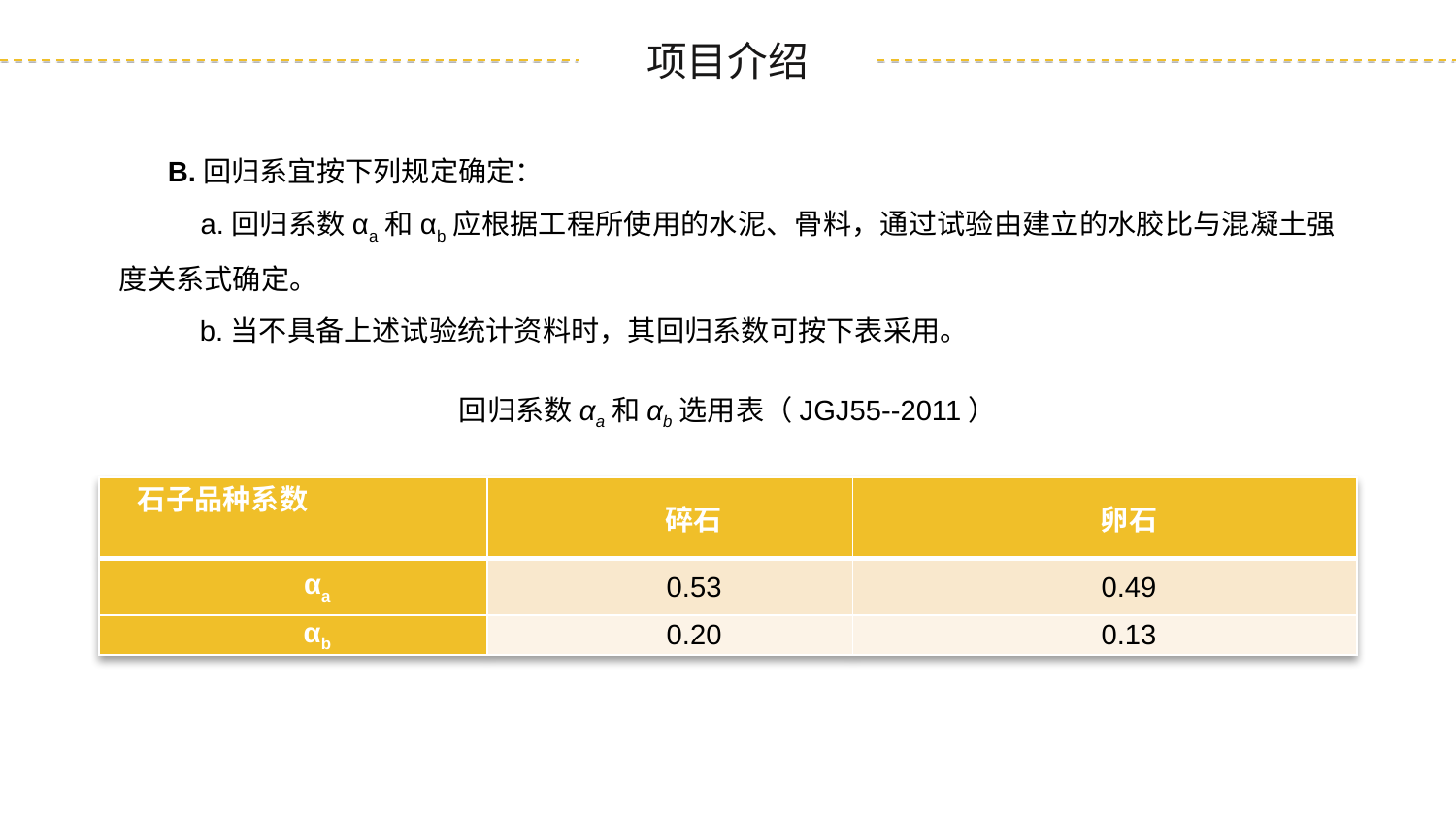

B.回归系宜按下列规定确定：
    a.回归系数αa和αb应根据工程所使用的水泥、骨料，通过试验由建立的水胶比与混凝土强度关系式确定。
    b.当不具备上述试验统计资料时，其回归系数可按下表采用。
回归系数αa和αb选用表（JGJ55--2011）
| 石子品种系数 | 碎石 | 卵石 |
| --- | --- | --- |
| αa | 0.53 | 0.49 |
| αb | 0.20 | 0.13 |